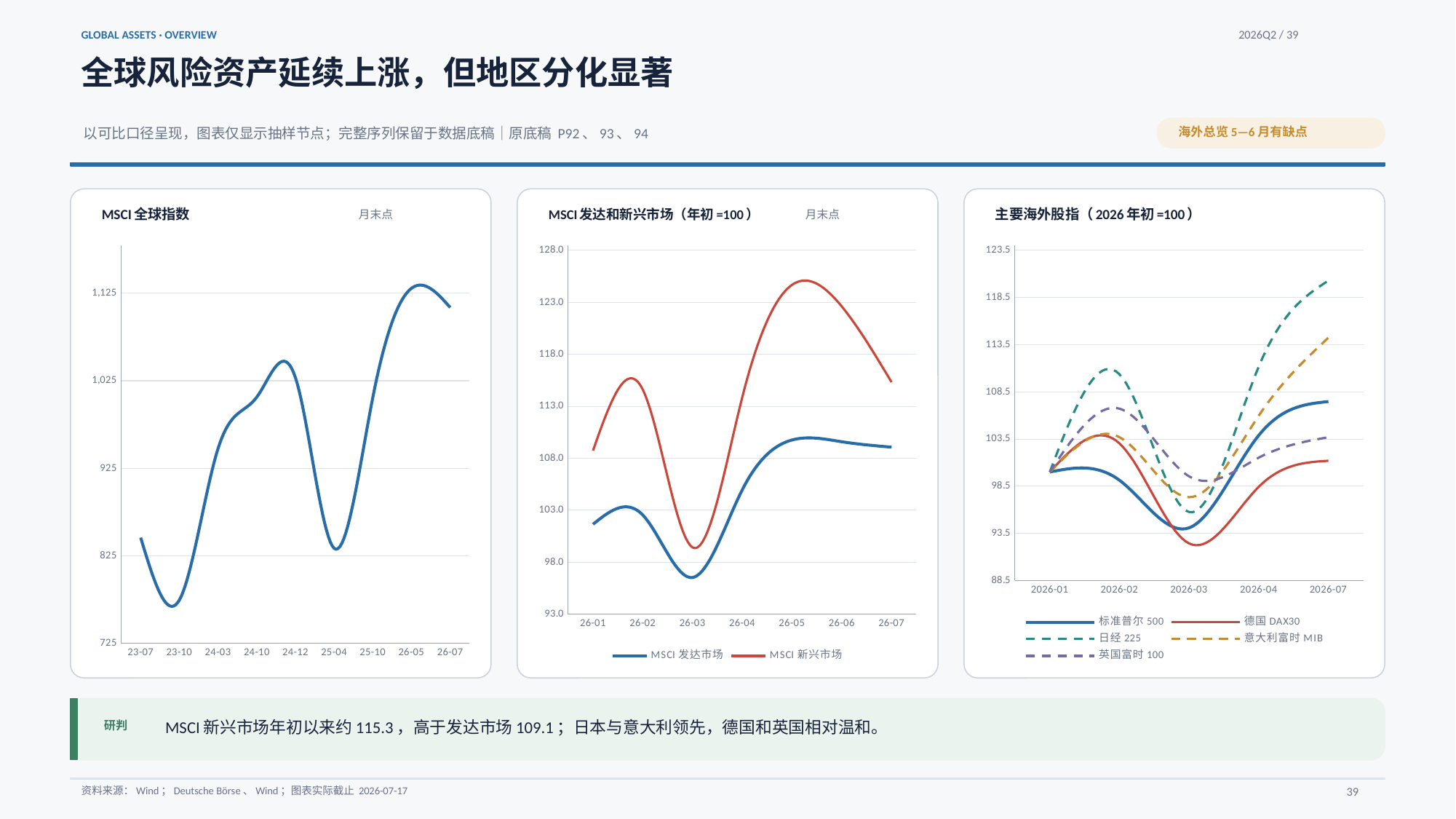

GLOBAL ASSETS · OVERVIEW
2026Q2 / 39
全球风险资产延续上涨，但地区分化显著

海外总览5—6月有缺点
以可比口径呈现，图表仅显示抽样节点；完整序列保留于数据底稿｜原底稿 P92、93、94

MSCI全球指数
MSCI发达和新兴市场（年初=100）
主要海外股指（2026年初=100）
月末点
月末点

### Chart

| Category |  |
|---|---|
| 23-07 | 845.718258 |
| 23-10 | 774.474805 |
| 24-03 | 947.660987 |
| 24-10 | 1006.385305 |
| 24-12 | 1028.611725 |
| 25-04 | 833.54 |
| 25-10 | 1006.23 |
| 26-05 | 1130.75 |
| 26-07 | 1108.73 |

### Chart

| Category |  |  |
|---|---|---|
| 26-01 | 101.65 | 108.74 |
| 26-02 | 102.54 | 114.61 |
| 26-03 | 96.53 | 99.42 |
| 26-04 | 104.96 | 113.87 |
| 26-05 | 109.76 | 124.68 |
| 26-06 | 109.59 | 122.6 |
| 26-07 | 109.07 | 115.32 |

### Chart

| Category |  |  |  |  |  |
|---|---|---|---|---|---|
| 2026-01 | 100.0 | 100.0 | 100.0 | 100.0 | 100.0 |
| 2026-02 | 99.13 | 103.04 | 110.37 | 103.7 | 106.72 |
| 2026-03 | 94.08 | 92.43 | 95.76 | 97.33 | 99.54 |
| 2026-04 | 103.89 | 98.43 | 111.18 | 105.97 | 101.52 |
| 2026-07 | 107.47 | 101.19 | 120.29 | 114.24 | 103.69 |

MSCI新兴市场年初以来约115.3，高于发达市场109.1；日本与意大利领先，德国和英国相对温和。
研判

资料来源：Wind；Deutsche Börse、Wind；图表实际截止 2026-07-17
39